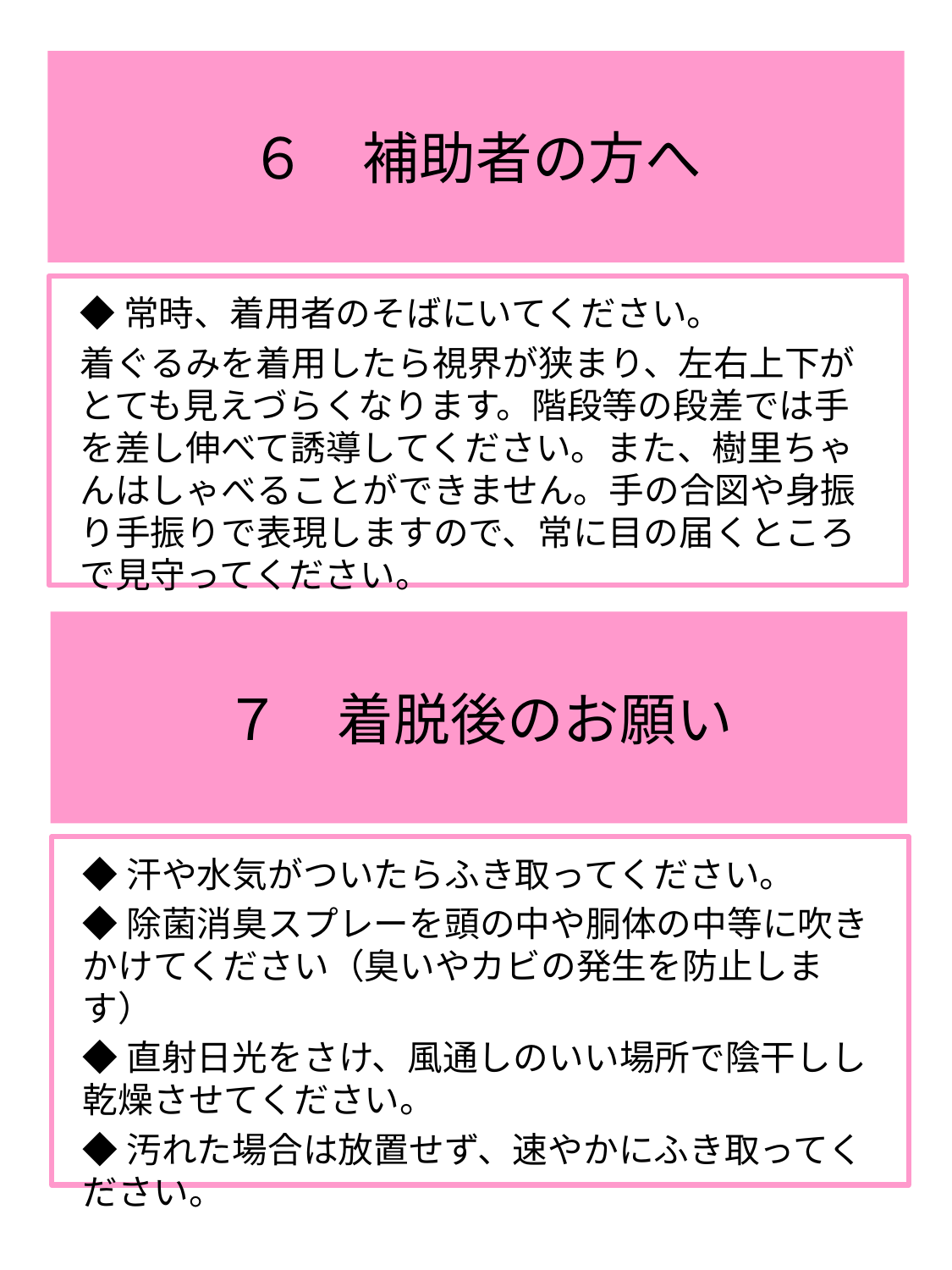

# ６　補助者の方へ

◆常時、着用者のそばにいてください。
着ぐるみを着用したら視界が狭まり、左右上下がとても見えづらくなります。階段等の段差では手を差し伸べて誘導してください。また、樹里ちゃんはしゃべることができません。手の合図や身振り手振りで表現しますので、常に目の届くところで見守ってください。

７　着脱後のお願い

◆汗や水気がついたらふき取ってください。
◆除菌消臭スプレーを頭の中や胴体の中等に吹きかけてください（臭いやカビの発生を防止します）
◆直射日光をさけ、風通しのいい場所で陰干しし乾燥させてください。
◆汚れた場合は放置せず、速やかにふき取ってください。